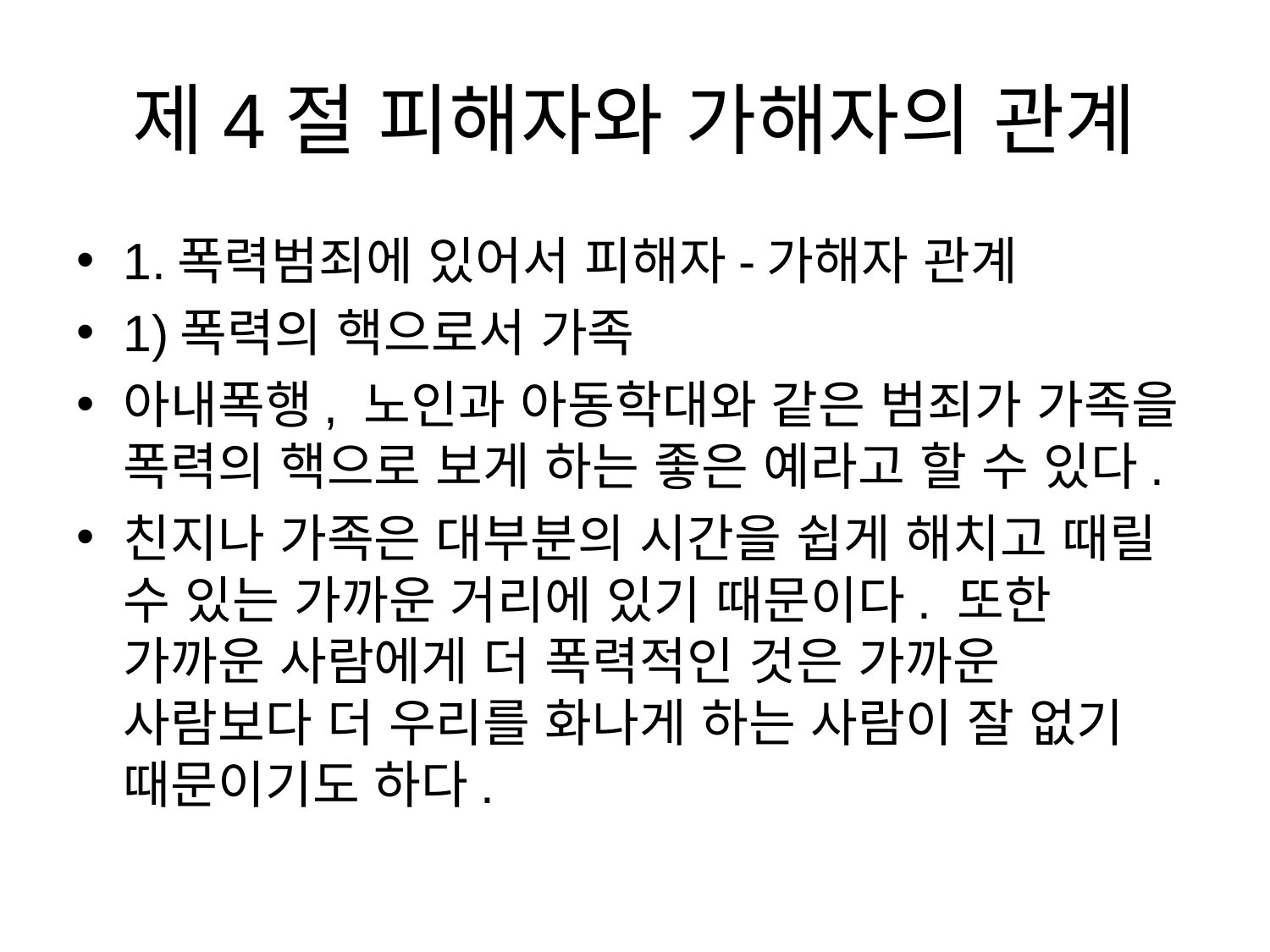

# 제4절 피해자와 가해자의 관계
1.폭력범죄에 있어서 피해자-가해자 관계
1)폭력의 핵으로서 가족
아내폭행, 노인과 아동학대와 같은 범죄가 가족을 폭력의 핵으로 보게 하는 좋은 예라고 할 수 있다.
친지나 가족은 대부분의 시간을 쉽게 해치고 때릴 수 있는 가까운 거리에 있기 때문이다. 또한 가까운 사람에게 더 폭력적인 것은 가까운 사람보다 더 우리를 화나게 하는 사람이 잘 없기 때문이기도 하다.